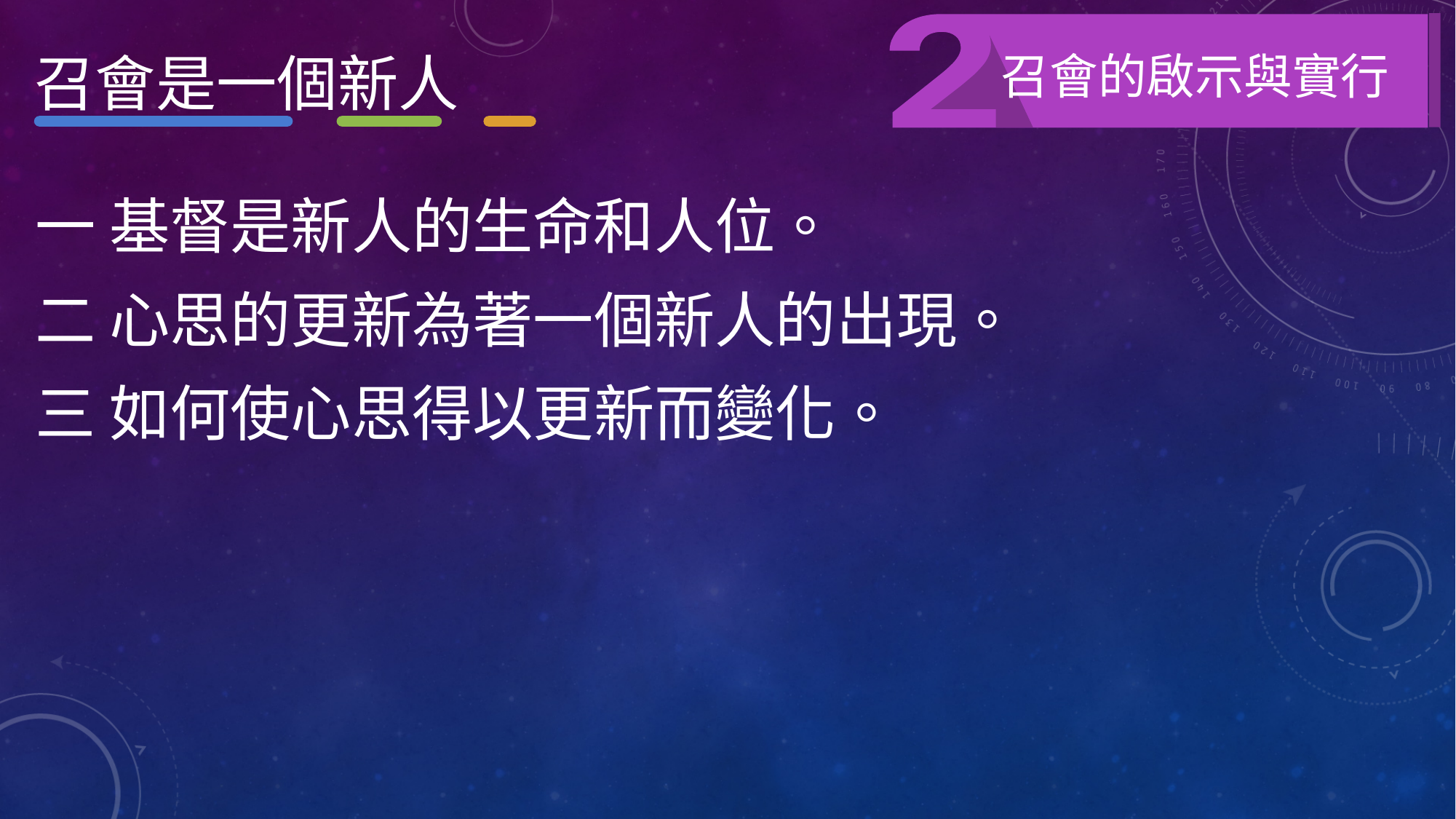

召會的啟示與實行
召會是一個新人

一 基督是新人的生命和人位。
二 心思的更新為著一個新人的出現。
三 如何使心思得以更新而變化。